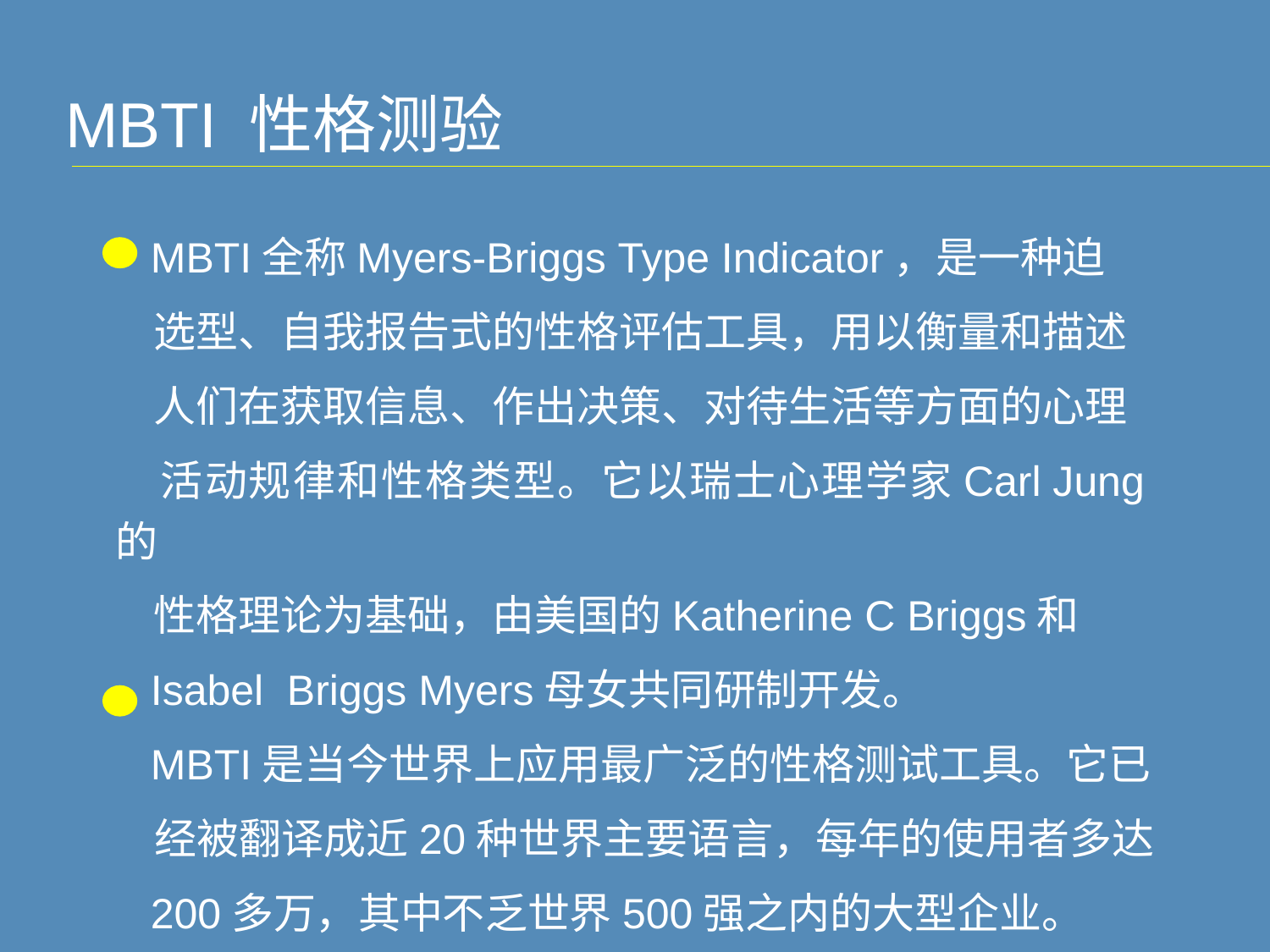

# MBTI 性格测验
   MBTI全称Myers-Briggs Type Indicator，是一种迫
   选型、自我报告式的性格评估工具，用以衡量和描述
   人们在获取信息、作出决策、对待生活等方面的心理
   活动规律和性格类型。它以瑞士心理学家Carl Jung的
   性格理论为基础，由美国的Katherine C Briggs和
   Isabel  Briggs Myers母女共同研制开发。
   MBTI是当今世界上应用最广泛的性格测试工具。它已
   经被翻译成近20种世界主要语言，每年的使用者多达
   200多万，其中不乏世界500强之内的大型企业。